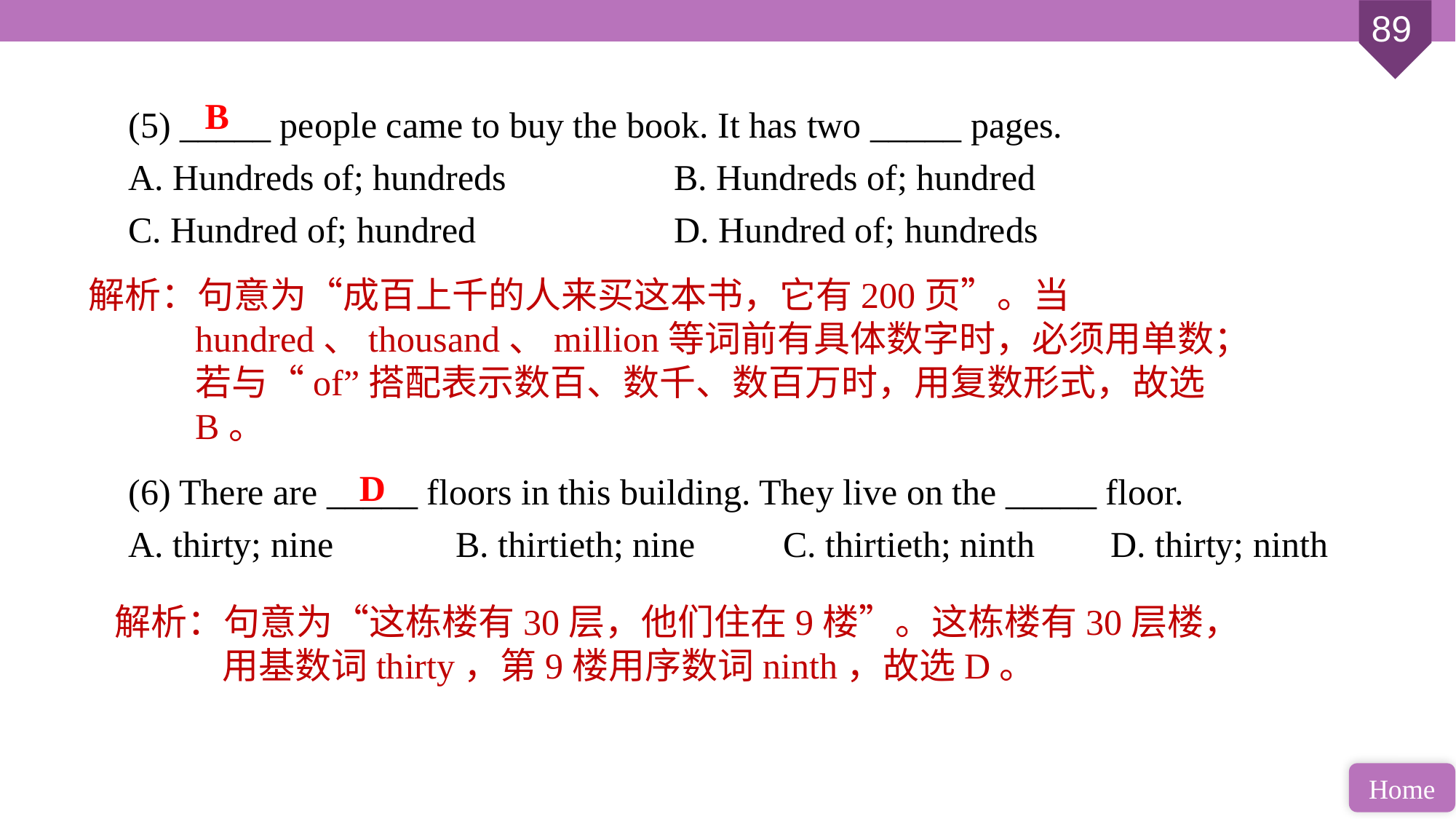

(5) _____ people came to buy the book. It has two _____ pages.
A. Hundreds of; hundreds 		B. Hundreds of; hundred
C. Hundred of; hundred 		D. Hundred of; hundreds

(6) There are _____ floors in this building. They live on the _____ floor.
A. thirty; nine 		B. thirtieth; nine 	C. thirtieth; ninth 	D. thirty; ninth
B
解析：句意为“成百上千的人来买这本书，它有200页”。当hundred、thousand、million等词前有具体数字时，必须用单数；若与“of”搭配表示数百、数千、数百万时，用复数形式，故选B。
D
解析：句意为“这栋楼有30层，他们住在9楼”。这栋楼有30层楼，用基数词thirty，第9楼用序数词ninth，故选D。